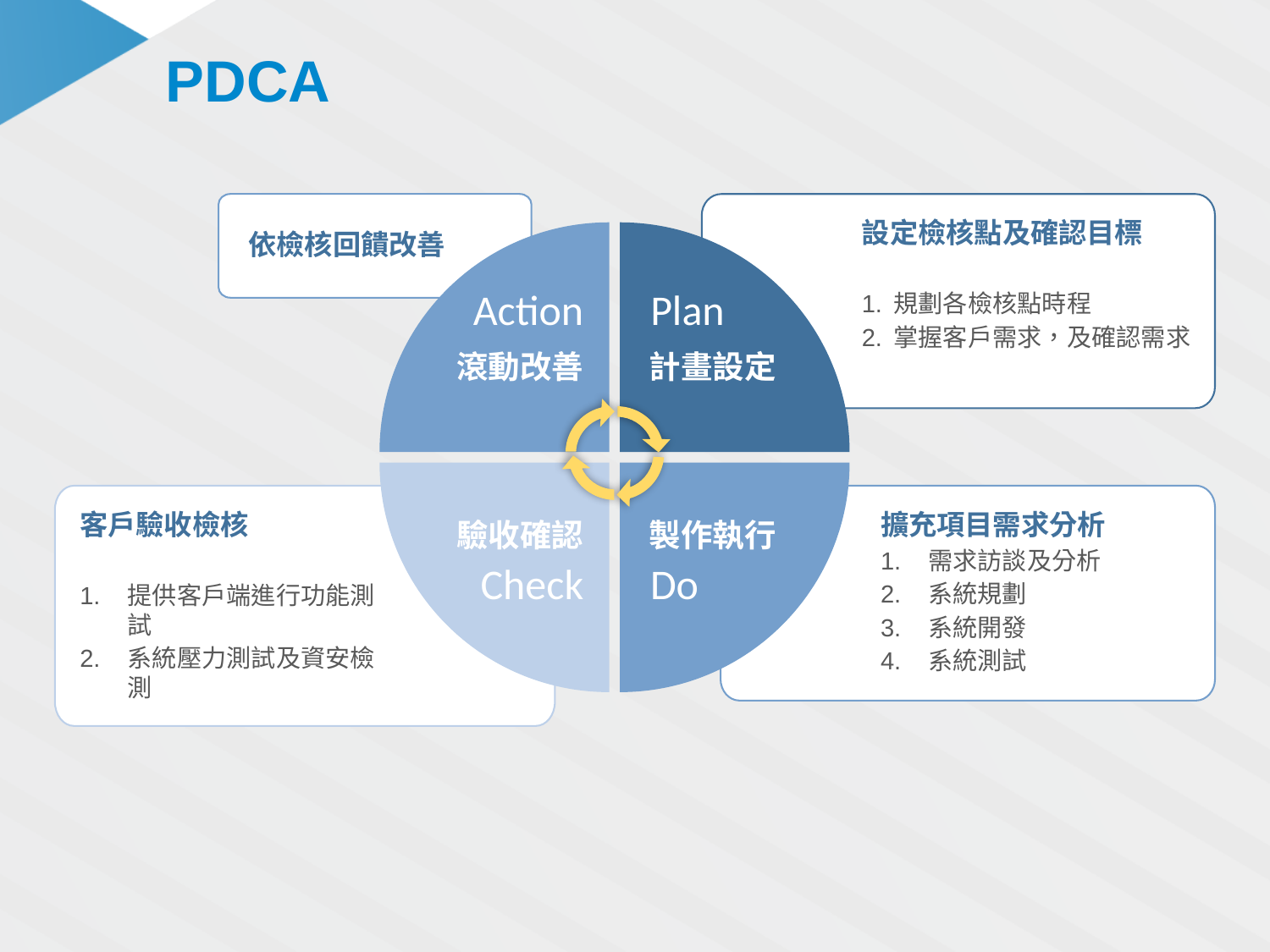

PDCA
  依檢核回饋改善
設定檢核點及確認目標

規劃各檢核點時程
掌握客戶需求，及確認需求

Action
Plan
滾動改善
計畫設定

客戶驗收檢核

提供客戶端進行功能測試
系統壓力測試及資安檢測
擴充項目需求分析
需求訪談及分析
系統規劃
系統開發
系統測試
驗收確認
製作執行
Check
Do